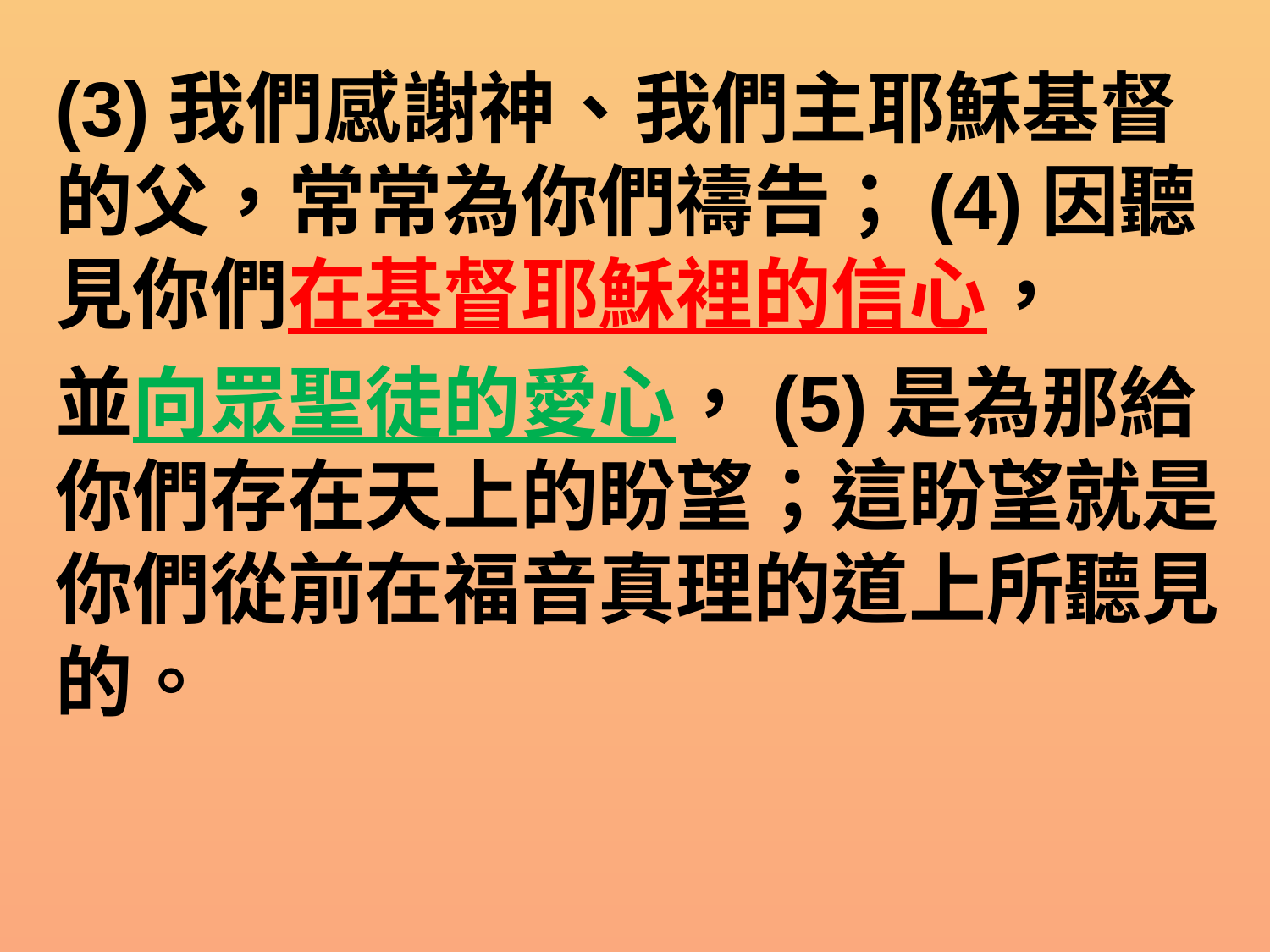

(3)我們感謝神、我們主耶穌基督的父，常常為你們禱告；(4)因聽見你們在基督耶穌裡的信心，
並向眾聖徒的愛心，(5)是為那給你們存在天上的盼望；這盼望就是你們從前在福音真理的道上所聽見的。